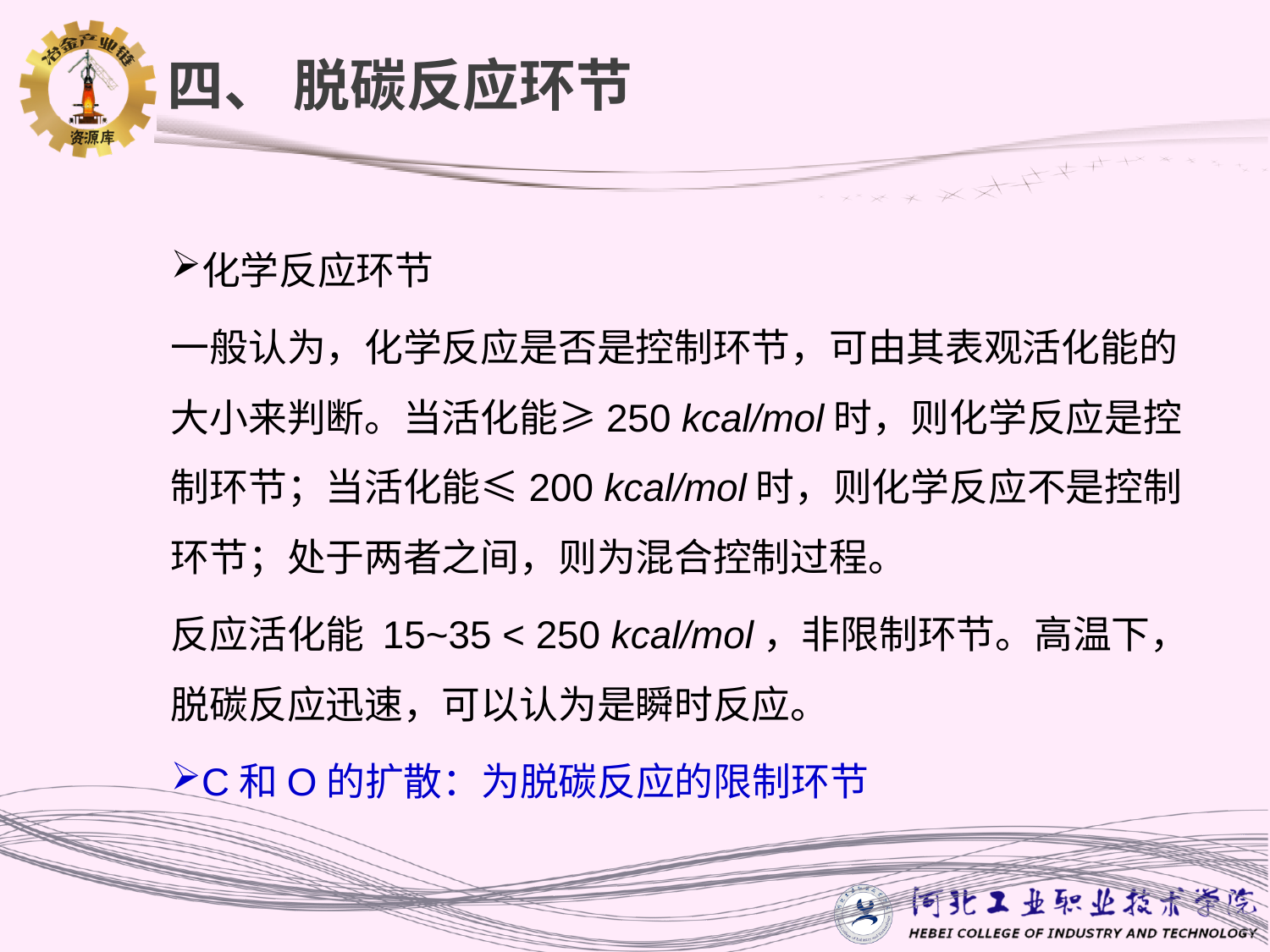

四、 脱碳反应环节
化学反应环节
一般认为，化学反应是否是控制环节，可由其表观活化能的大小来判断。当活化能≥250 kcal/mol时，则化学反应是控制环节；当活化能≤200 kcal/mol时，则化学反应不是控制环节；处于两者之间，则为混合控制过程。
反应活化能 15~35 < 250 kcal/mol，非限制环节。高温下，脱碳反应迅速，可以认为是瞬时反应。
C和O的扩散：为脱碳反应的限制环节